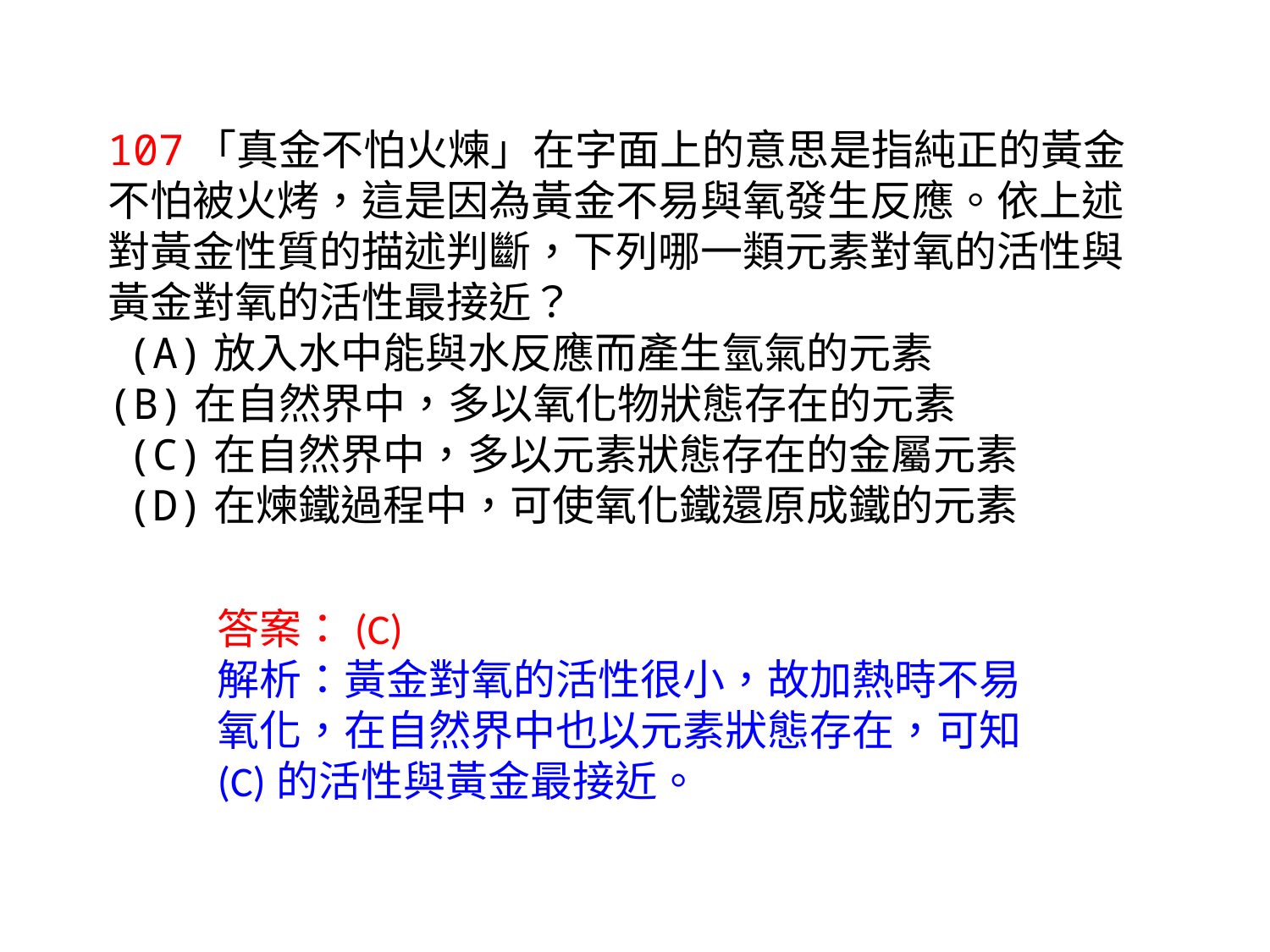

107「真金不怕火煉」在字面上的意思是指純正的黃金不怕被火烤，這是因為黃金不易與氧發生反應。依上述對黃金性質的描述判斷，下列哪一類元素對氧的活性與黃金對氧的活性最接近？
 (A)放入水中能與水反應而產生氫氣的元素
(B)在自然界中，多以氧化物狀態存在的元素
 (C)在自然界中，多以元素狀態存在的金屬元素
 (D)在煉鐵過程中，可使氧化鐵還原成鐵的元素
答案：(C)
解析：黃金對氧的活性很小，故加熱時不易氧化，在自然界中也以元素狀態存在，可知(C)的活性與黃金最接近。